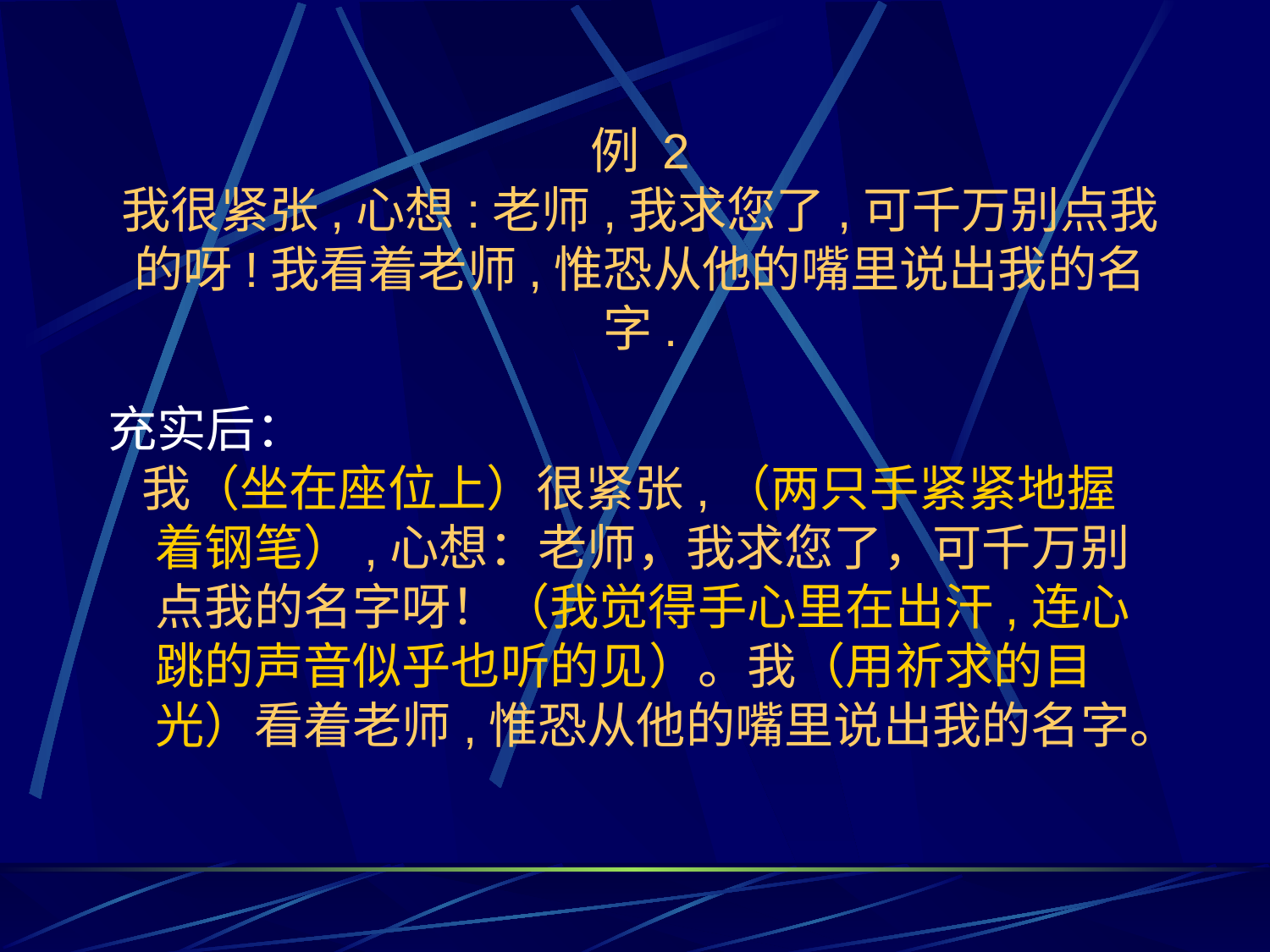

# 例 2 我很紧张,心想:老师,我求您了,可千万别点我的呀!我看着老师,惟恐从他的嘴里说出我的名字.
充实后：
  我（坐在座位上）很紧张,（两只手紧紧地握着钢笔）,心想：老师，我求您了，可千万别点我的名字呀！（我觉得手心里在出汗,连心跳的声音似乎也听的见）。我（用祈求的目光）看着老师,惟恐从他的嘴里说出我的名字。